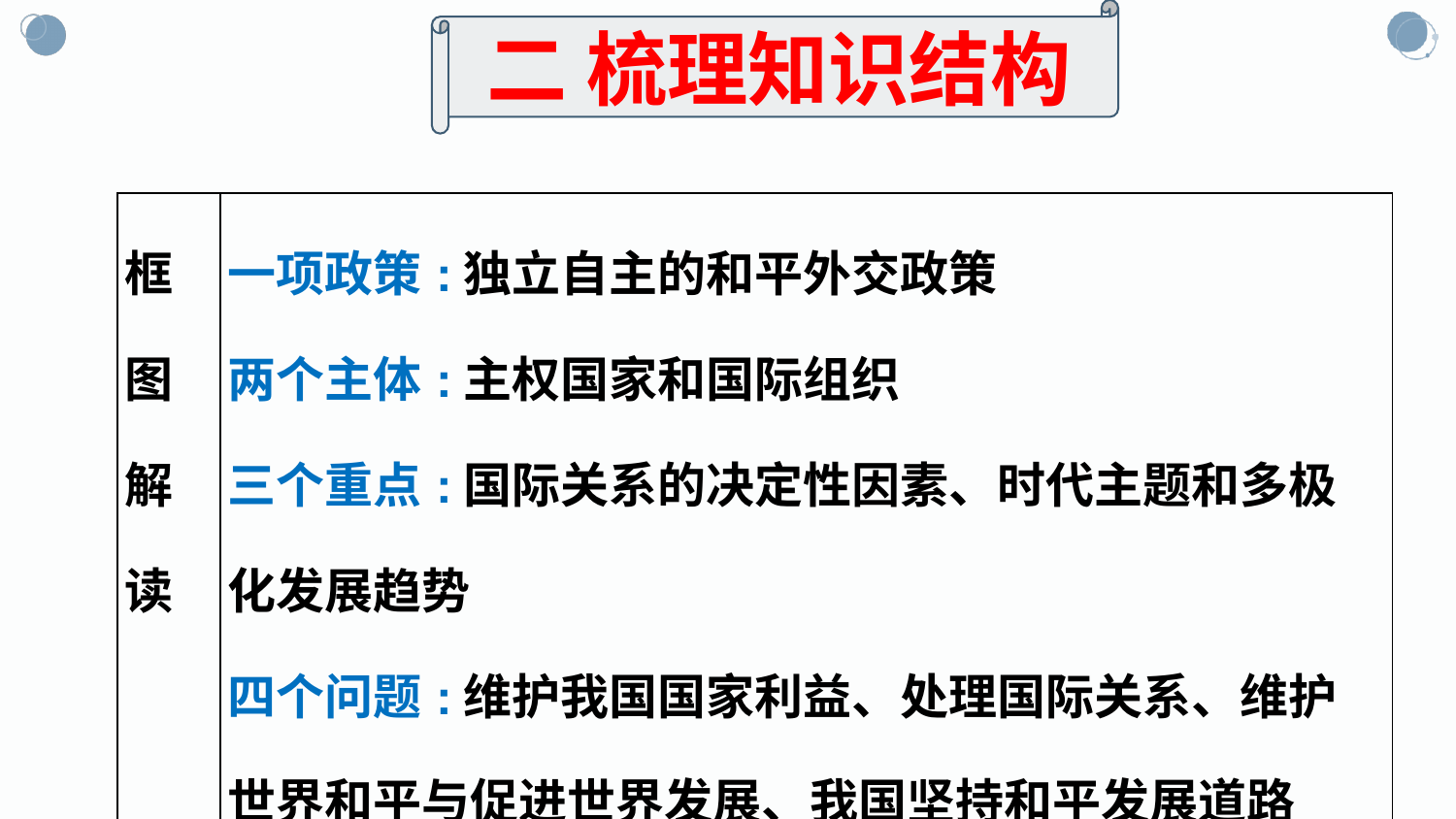

二 梳理知识结构
| 框 图 解 读 | 一项政策:独立自主的和平外交政策 两个主体:主权国家和国际组织 三个重点:国际关系的决定性因素、时代主题和多极化发展趋势 四个问题:维护我国国家利益、处理国际关系、维护世界和平与促进世界发展、我国坚持和平发展道路 |
| --- | --- |